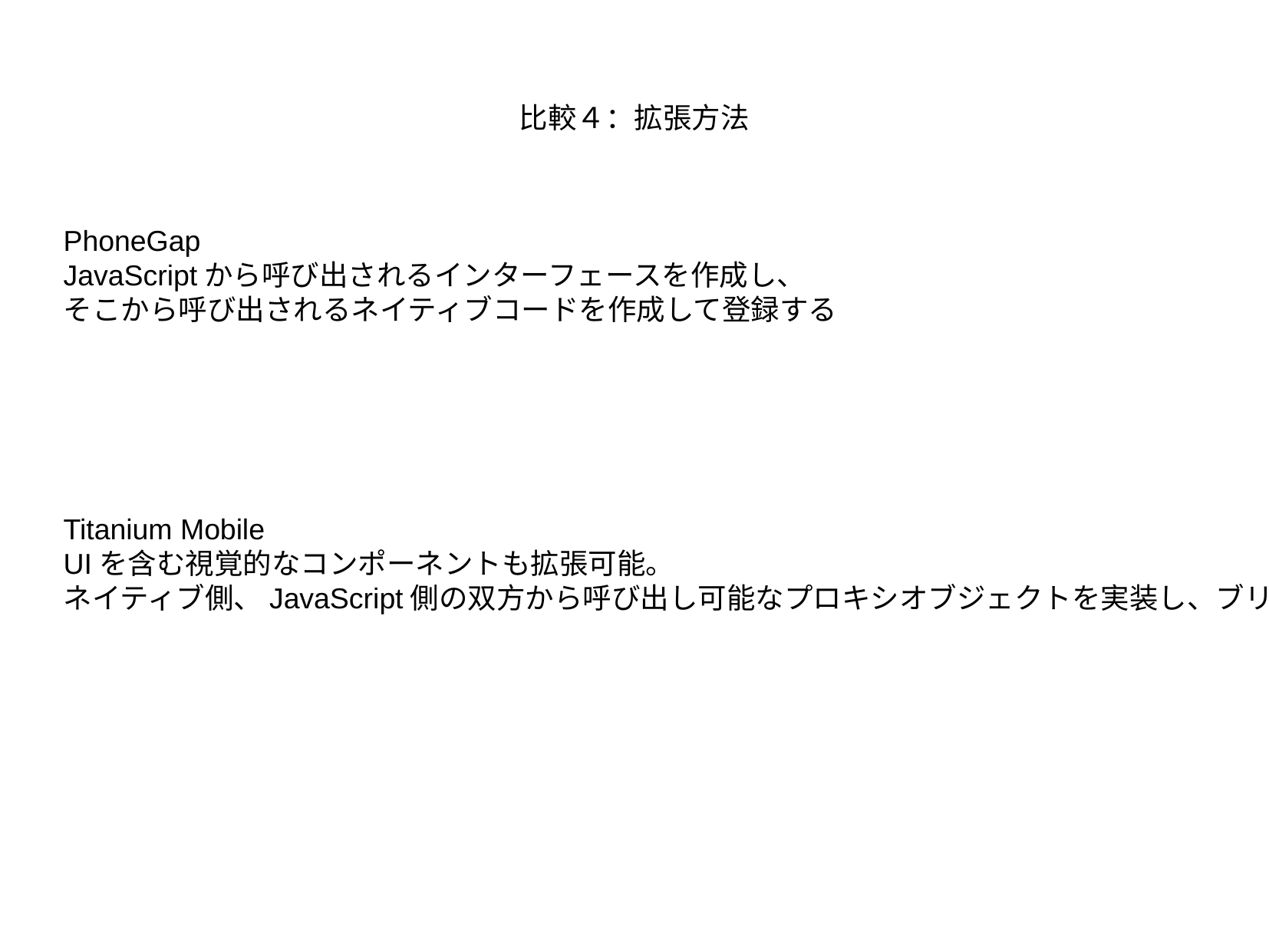

比較４：拡張方法
PhoneGap
JavaScriptから呼び出されるインターフェースを作成し、
そこから呼び出されるネイティブコードを作成して登録する

Titanium Mobile
UIを含む視覚的なコンポーネントも拡張可能。
ネイティブ側、JavaScript側の双方から呼び出し可能なプロキシオブジェクトを実装し、ブリッジとして利用できる